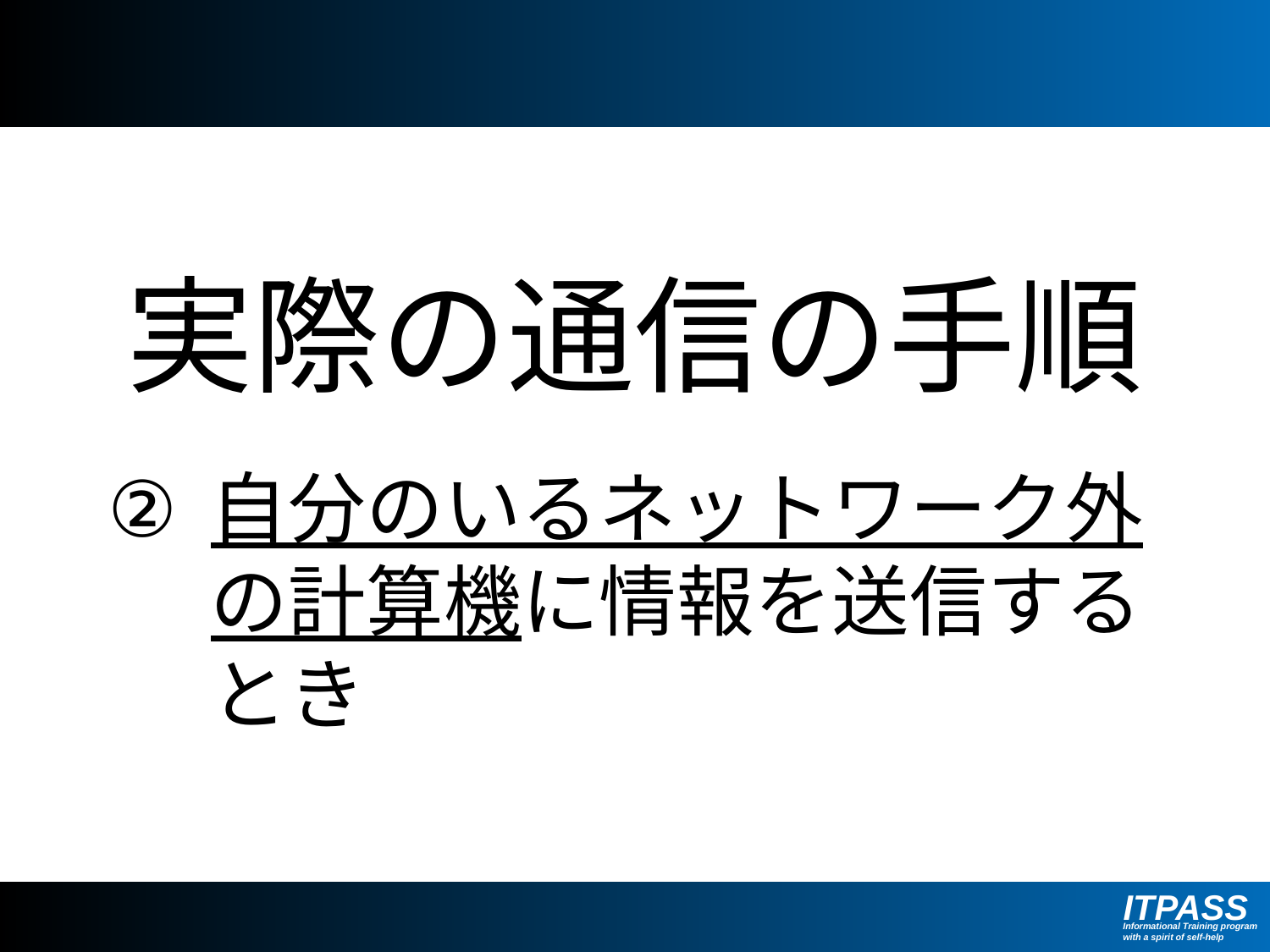

実際の通信の手順

自分のいるネットワーク外の計算機に情報を送信するとき